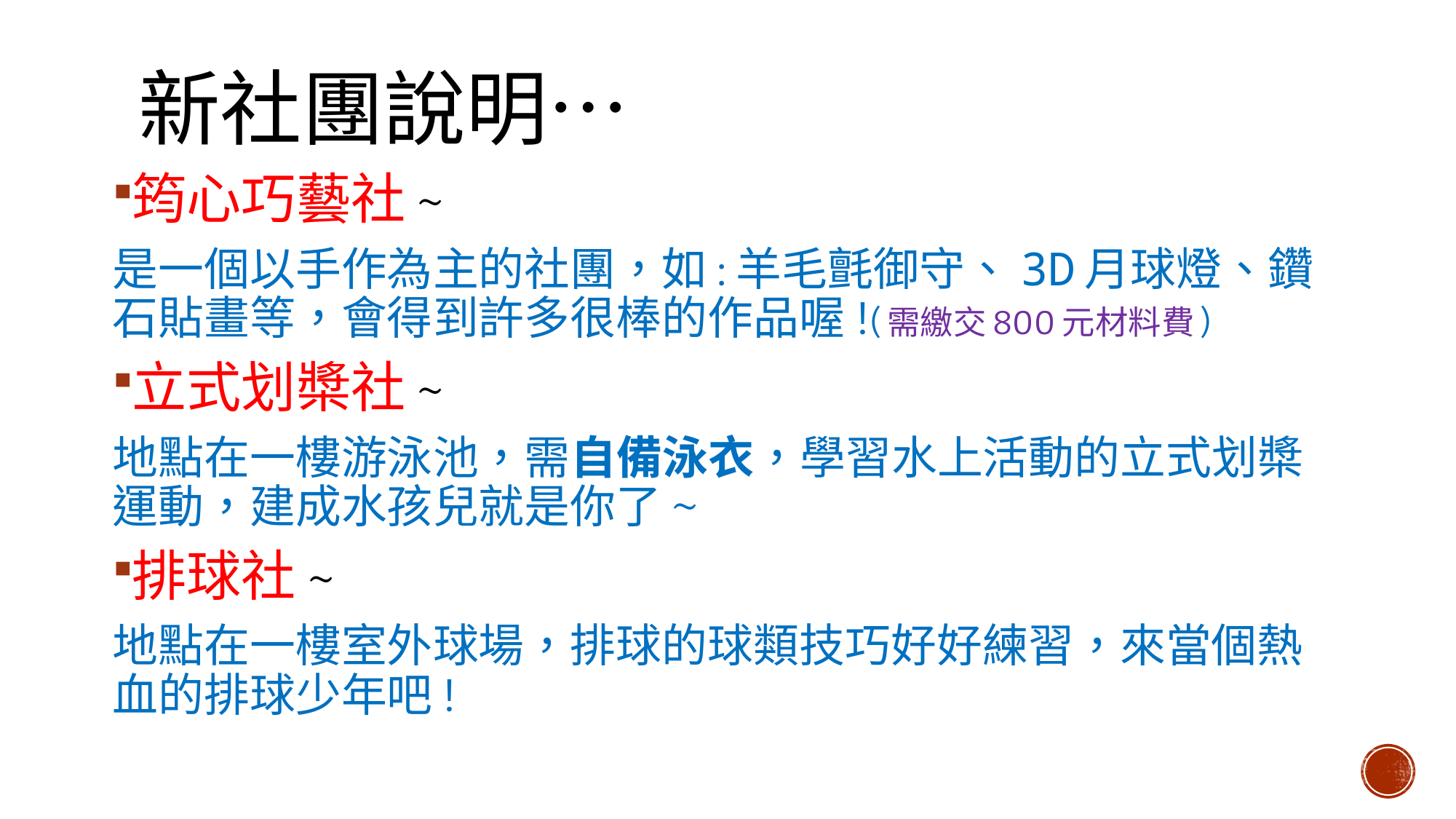

# 新社團說明…
筠心巧藝社~
是一個以手作為主的社團，如:羊毛氈御守、3D月球燈、鑽石貼畫等，會得到許多很棒的作品喔!(需繳交800元材料費)
立式划槳社~
地點在一樓游泳池，需自備泳衣，學習水上活動的立式划槳運動，建成水孩兒就是你了~
排球社~
地點在一樓室外球場，排球的球類技巧好好練習，來當個熱血的排球少年吧!